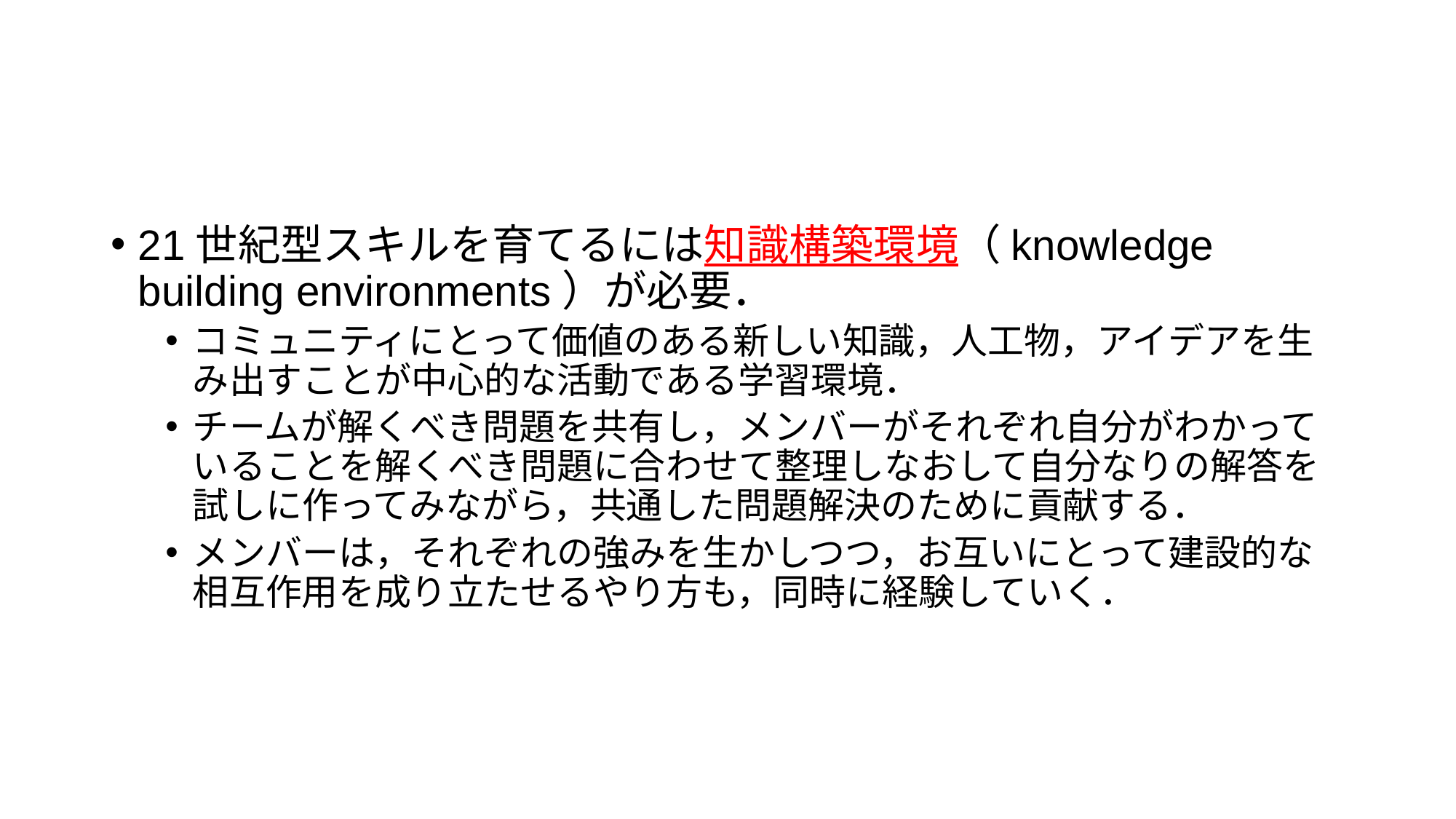

#
21世紀型スキルを育てるには知識構築環境（knowledge building environments）が必要．
コミュニティにとって価値のある新しい知識，人工物，アイデアを生み出すことが中心的な活動である学習環境．
チームが解くべき問題を共有し，メンバーがそれぞれ自分がわかっていることを解くべき問題に合わせて整理しなおして自分なりの解答を試しに作ってみながら，共通した問題解決のために貢献する．
メンバーは，それぞれの強みを生かしつつ，お互いにとって建設的な相互作用を成り立たせるやり方も，同時に経験していく．